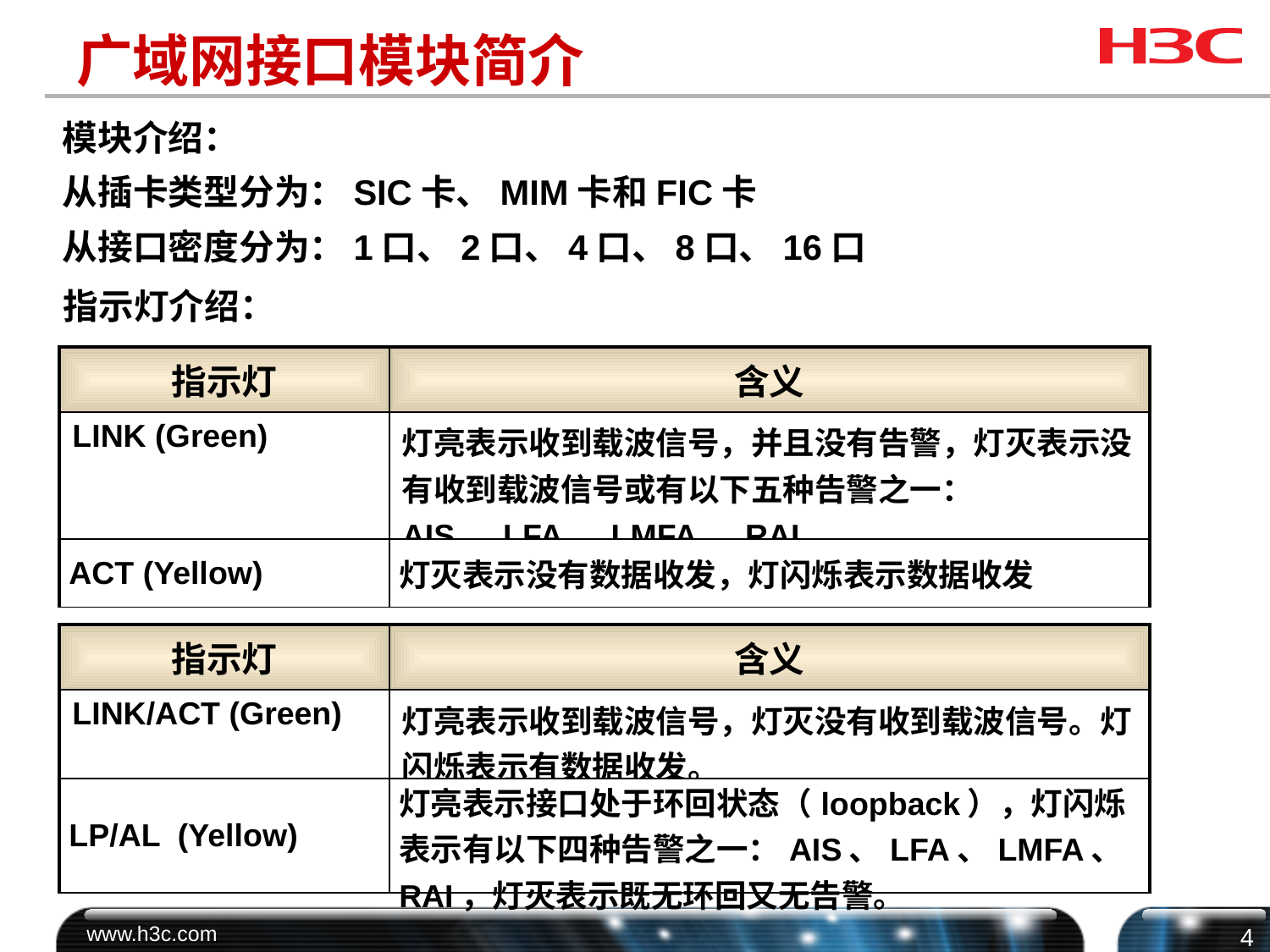

# 广域网接口模块简介
模块介绍：
从插卡类型分为：SIC卡、MIM卡和FIC卡
从接口密度分为：1口、2口、4口、8口、16口

指示灯介绍：
| 指示灯 | 含义 |
| --- | --- |
| LINK (Green) | 灯亮表示收到载波信号，并且没有告警，灯灭表示没有收到载波信号或有以下五种告警之一：AIS、LFA、LMFA、RAI |
| ACT (Yellow) | 灯灭表示没有数据收发，灯闪烁表示数据收发 |
| 指示灯 | 含义 |
| --- | --- |
| LINK/ACT (Green) | 灯亮表示收到载波信号，灯灭没有收到载波信号。灯闪烁表示有数据收发。 |
| LP/AL (Yellow) | 灯亮表示接口处于环回状态（loopback），灯闪烁表示有以下四种告警之一：AIS、LFA、LMFA、RAI，灯灭表示既无环回又无告警。 |